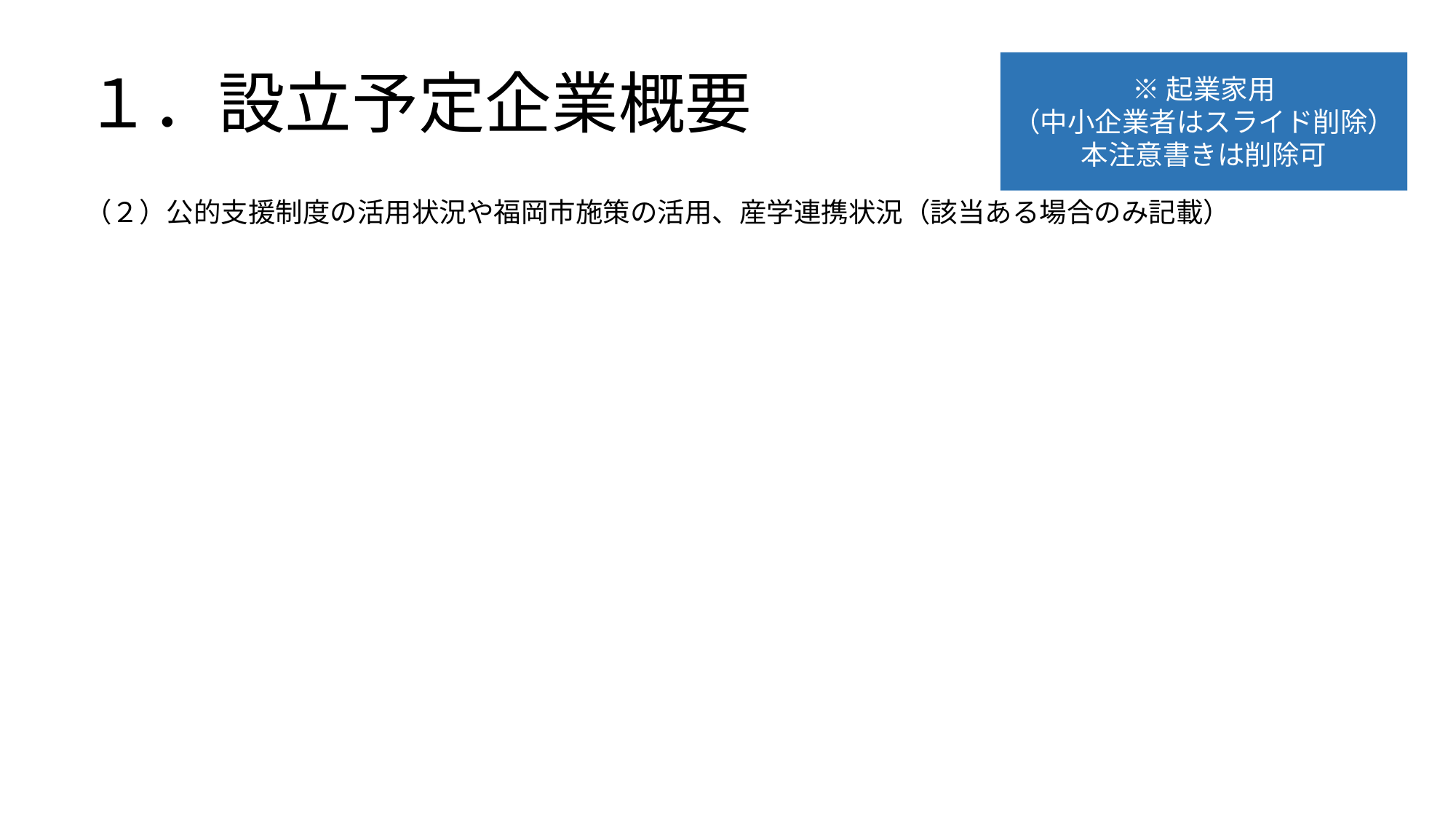

# １．設立予定企業概要
※起業家用
（中小企業者はスライド削除）
本注意書きは削除可
（２）公的支援制度の活用状況や福岡市施策の活用、産学連携状況（該当ある場合のみ記載）